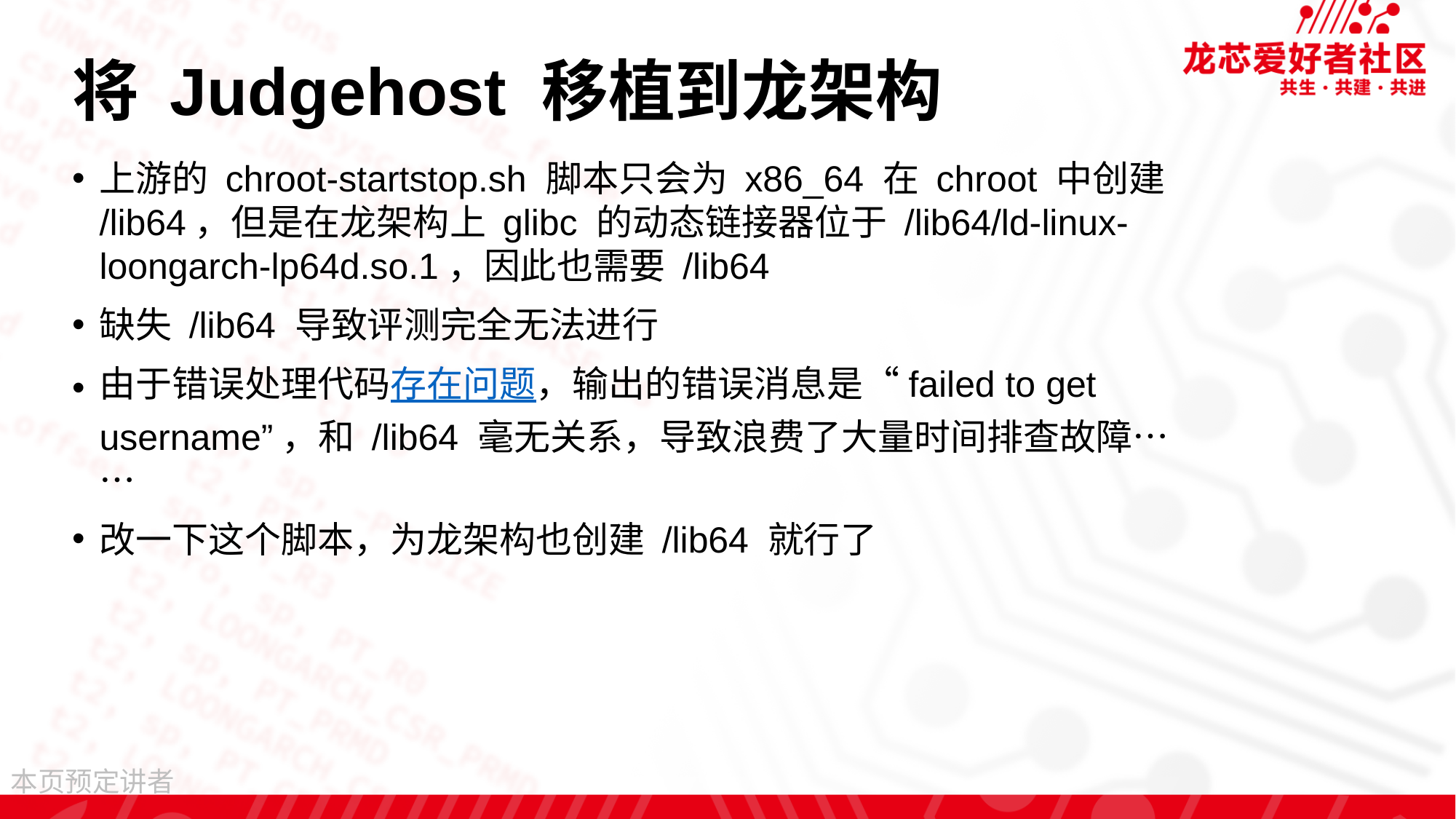

# 将 Judgehost 移植到龙架构
上游的 chroot-startstop.sh 脚本只会为 x86_64 在 chroot 中创建 /lib64，但是在龙架构上 glibc 的动态链接器位于 /lib64/ld-linux-loongarch-lp64d.so.1，因此也需要 /lib64
缺失 /lib64 导致评测完全无法进行
由于错误处理代码存在问题，输出的错误消息是“failed to get username”，和 /lib64 毫无关系，导致浪费了大量时间排查故障……
改一下这个脚本，为龙架构也创建 /lib64 就行了